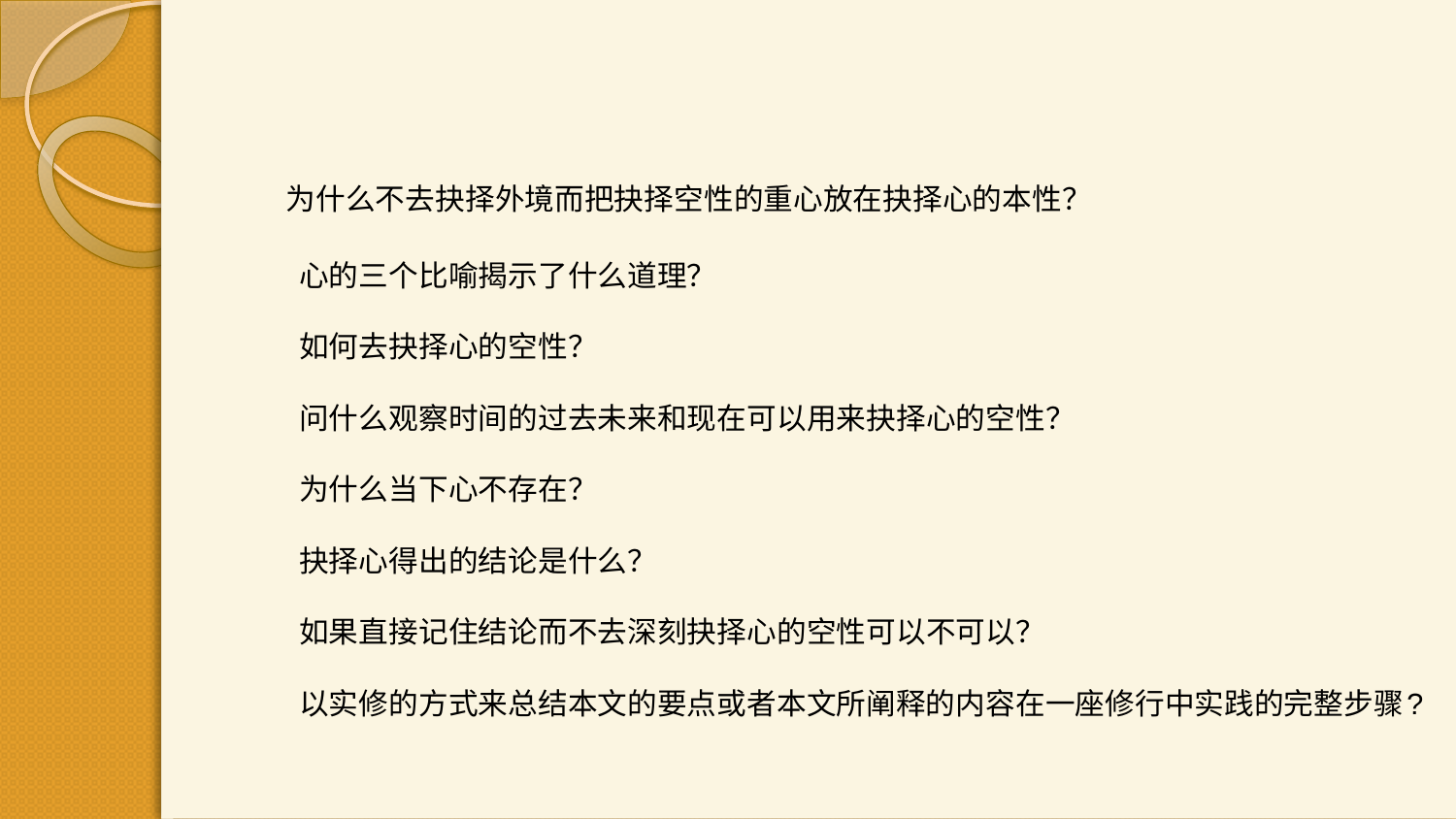

#
    为什么不去抉择外境而把抉择空性的重心放在抉择心的本性？
心的三个比喻揭示了什么道理？
如何去抉择心的空性？
问什么观察时间的过去未来和现在可以用来抉择心的空性？
为什么当下心不存在？
抉择心得出的结论是什么？
如果直接记住结论而不去深刻抉择心的空性可以不可以？
以实修的方式来总结本文的要点或者本文所阐释的内容在一座修行中实践的完整步骤?